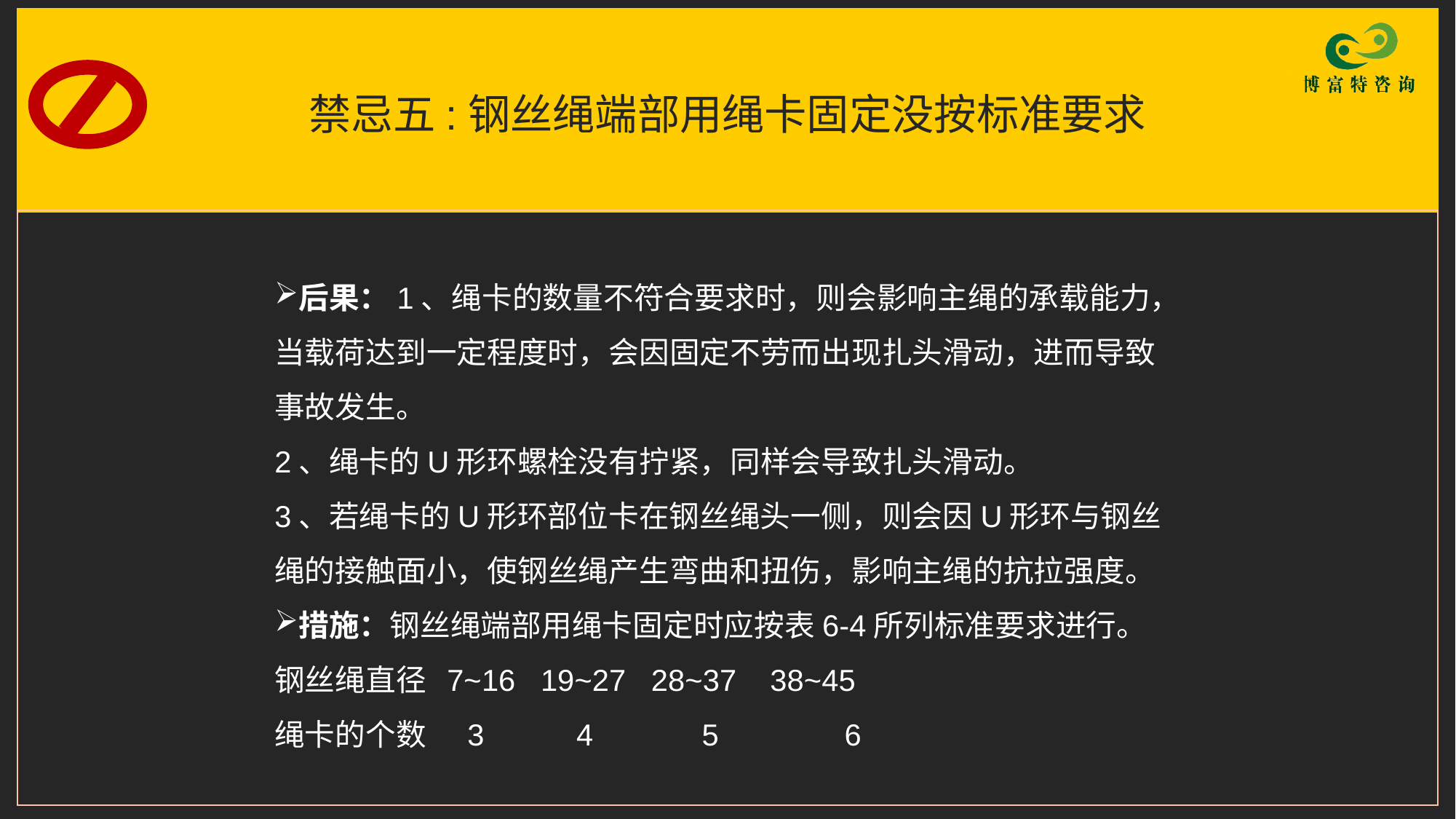

# 禁忌五:钢丝绳端部用绳卡固定没按标准要求
后果：1、绳卡的数量不符合要求时，则会影响主绳的承载能力，当载荷达到一定程度时，会因固定不劳而出现扎头滑动，进而导致事故发生。
2、绳卡的U形环螺栓没有拧紧，同样会导致扎头滑动。
3、若绳卡的U形环部位卡在钢丝绳头一侧，则会因U形环与钢丝绳的接触面小，使钢丝绳产生弯曲和扭伤，影响主绳的抗拉强度。
措施：钢丝绳端部用绳卡固定时应按表6-4所列标准要求进行。
钢丝绳直径  7~16   19~27   28~37    38~45
绳卡的个数     3           4             5               6